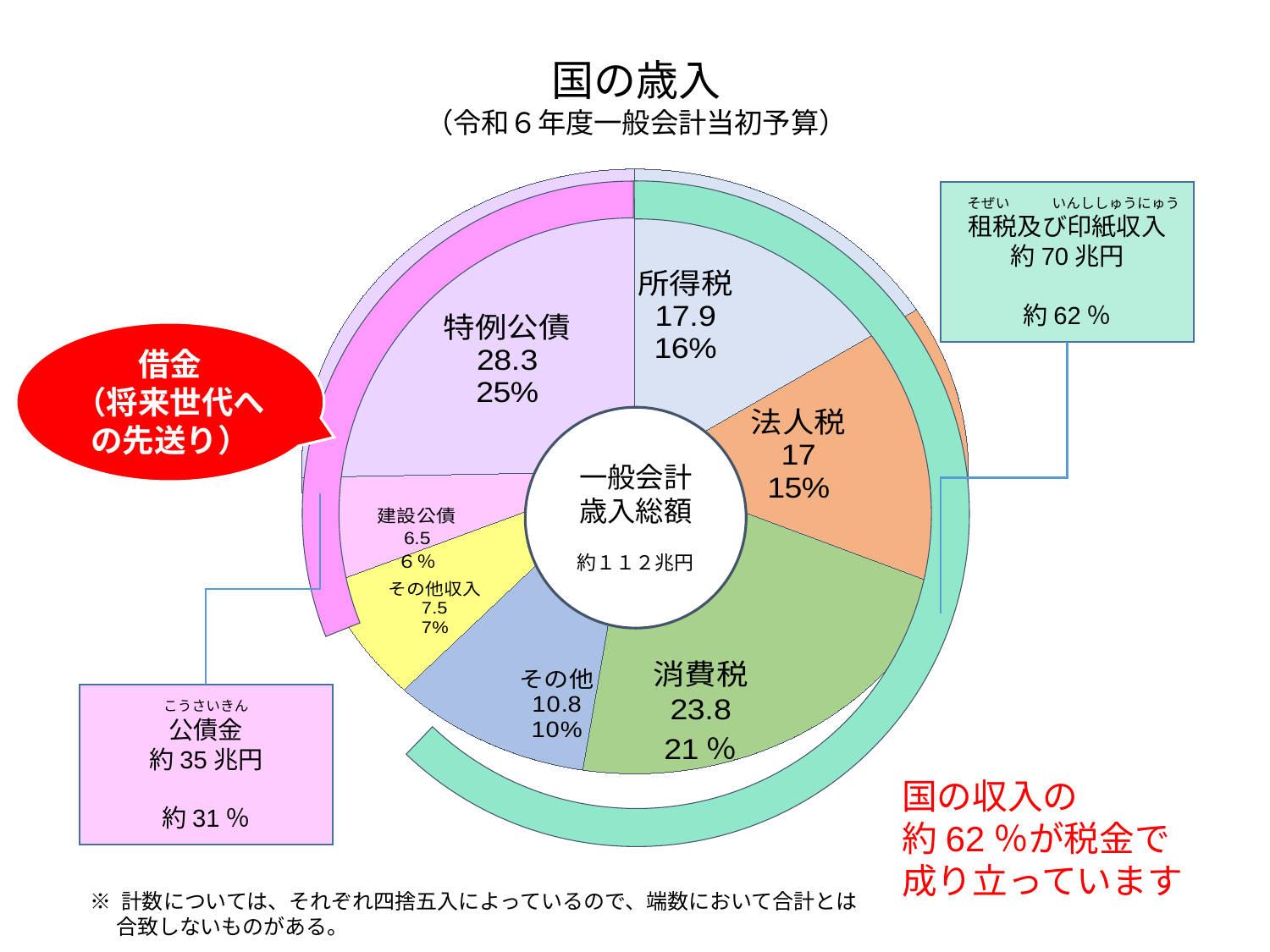

国の歳入
（令和６年度一般会計当初予算）

### Chart

| Category | 金額 |
|---|---|
| 所得税 | 17.9 |
| 法人税 | 17.0 |
| 消費税 | 23.8 |
| その他 | 10.8 |
| その他収入 | 7.5 |
| 建設公債 | 6.5 |
| 特例公債 | 28.3 |

　そぜい　　　いんししゅうにゅう
租税及び印紙収入
約70兆円

約62％
借金
（将来世代への先送り）
一般会計
歳入総額

約１１２兆円
こうさいきん
公債金
約35兆円

約31％
国の収入の
約62％が税金で
成り立っています
※ 計数については、それぞれ四捨五入によっているので、端数において合計とは
　 合致しないものがある。